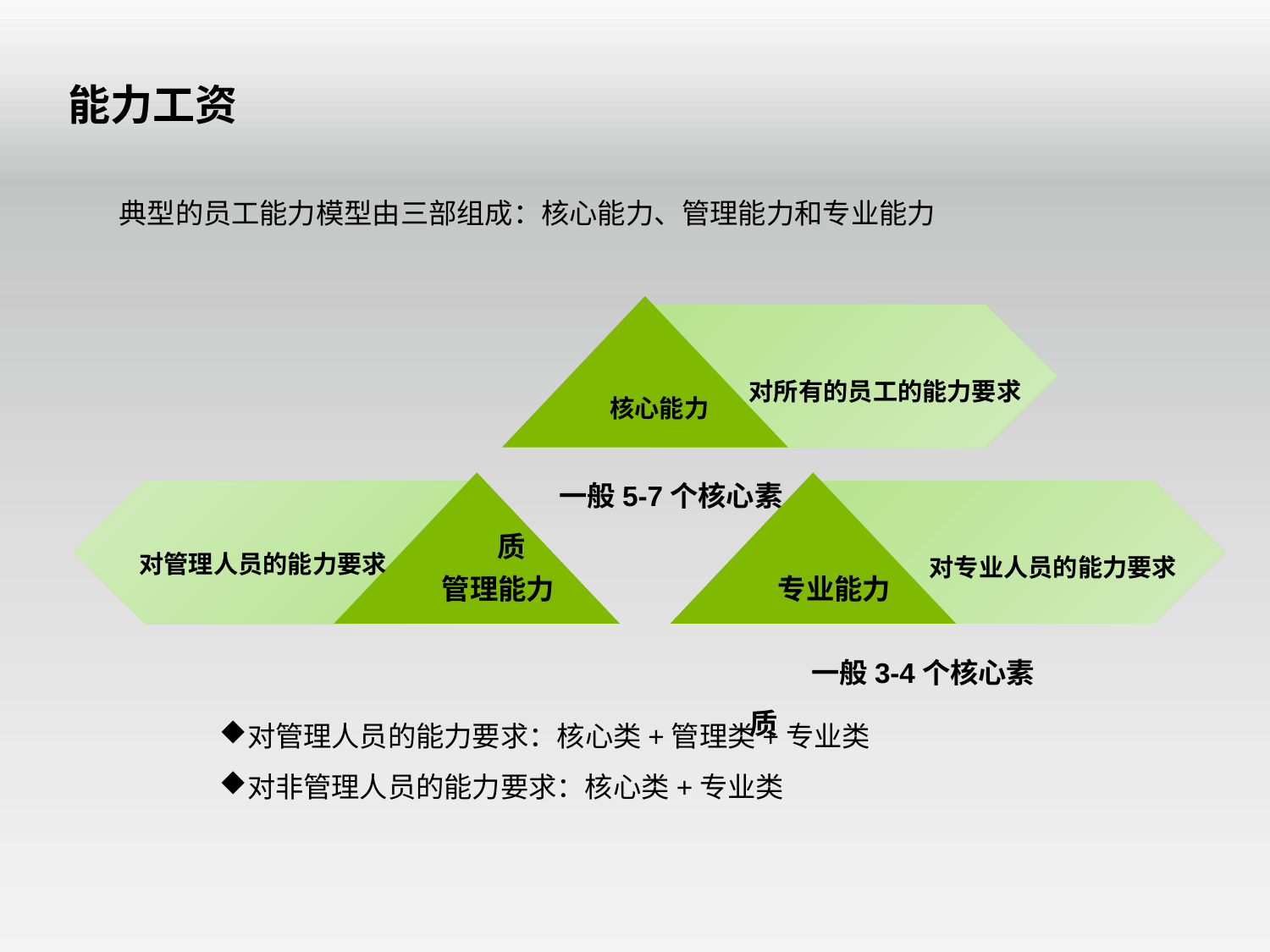

# 能力工资
典型的员工能力模型由三部组成：核心能力、管理能力和专业能力

对所有的员工的能力要求
核心能力
一般5-7个核心素质

对管理人员的能力要求
对专业人员的能力要求
管理能力
专业能力
一般3-4个核心素质
对管理人员的能力要求：核心类+管理类+专业类
对非管理人员的能力要求：核心类+专业类